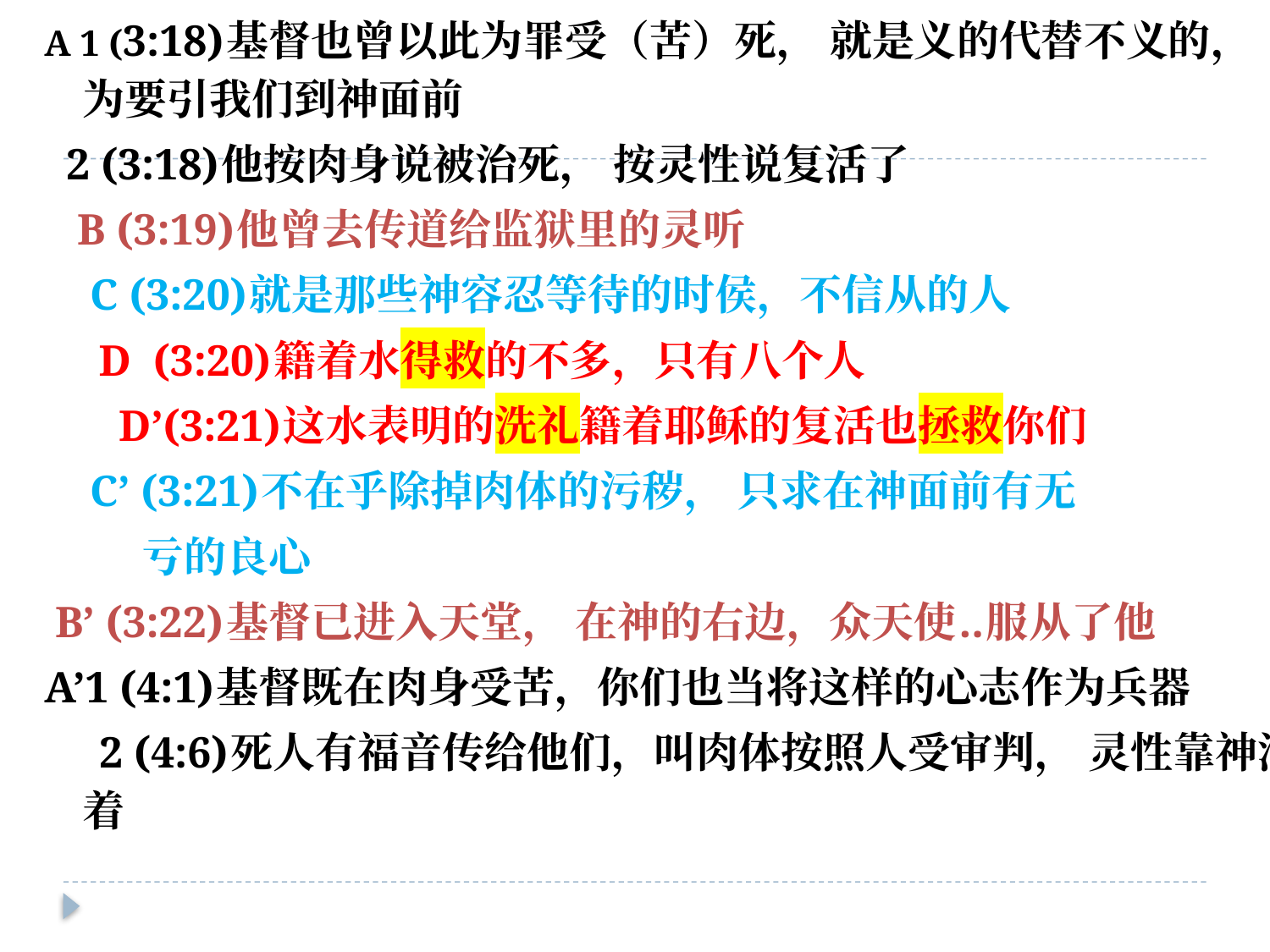

A 1 (3:18)基督也曾以此为罪受（苦）死， 就是义的代替不义的， 为要引我们到神面前
  2 (3:18)他按肉身说被治死， 按灵性说复活了
   B (3:19)他曾去传道给监狱里的灵听
     C (3:20)就是那些神容忍等待的时侯，不信从的人
      D  (3:20)籍着水得救的不多，只有八个人
	    D’(3:21)这水表明的洗礼籍着耶稣的复活也拯救你们
     C’ (3:21)不在乎除掉肉体的污秽， 只求在神面前有无
         亏的良心
 B’ (3:22)基督已进入天堂， 在神的右边，众天使..服从了他
A’1 (4:1)基督既在肉身受苦，你们也当将这样的心志作为兵器
     2 (4:6)死人有福音传给他们，叫肉体按照人受审判， 灵性靠神活着